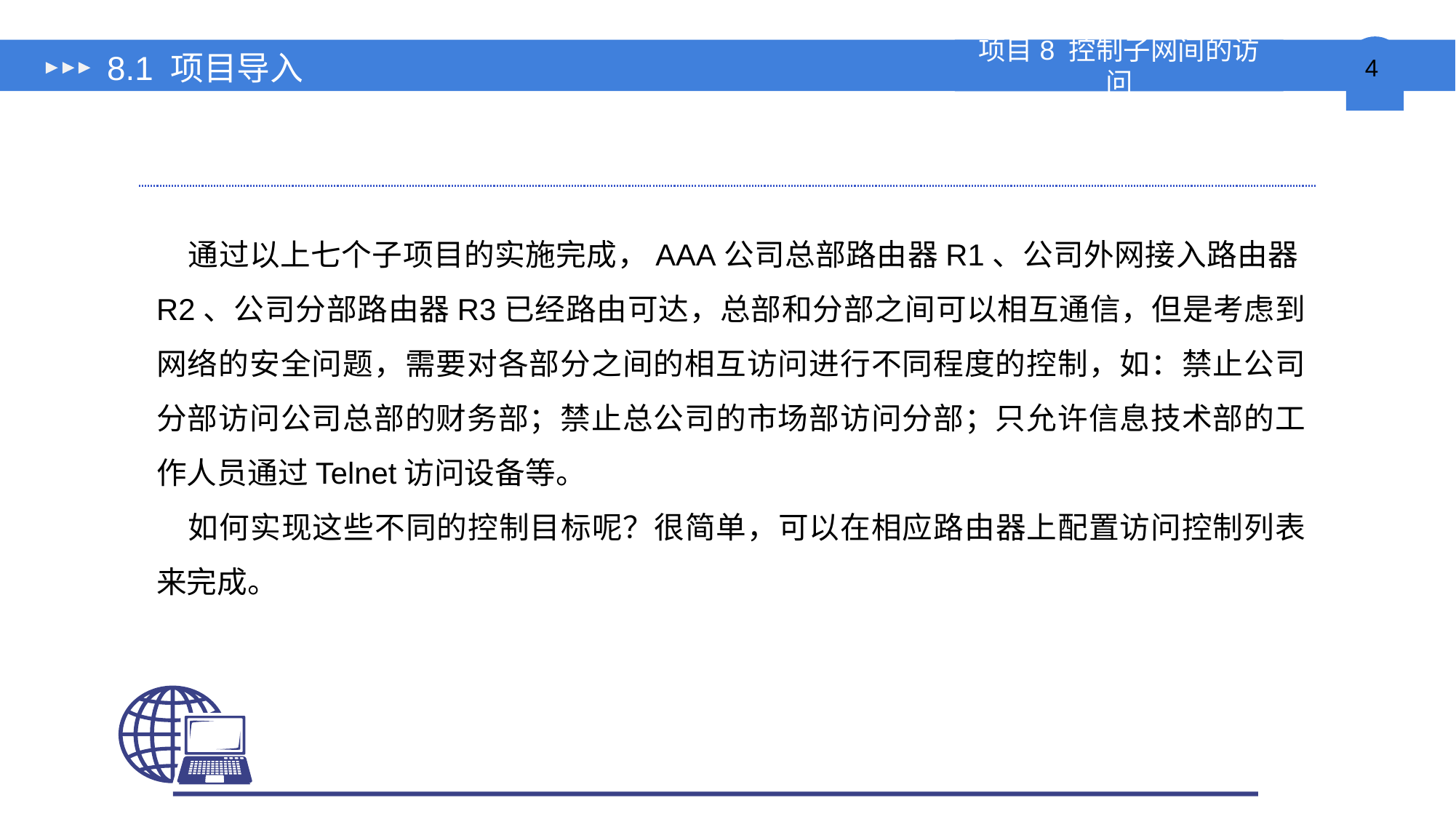

# 8.1 项目导入

通过以上七个子项目的实施完成，AAA公司总部路由器R1、公司外网接入路由器R2、公司分部路由器R3已经路由可达，总部和分部之间可以相互通信，但是考虑到网络的安全问题，需要对各部分之间的相互访问进行不同程度的控制，如：禁止公司分部访问公司总部的财务部；禁止总公司的市场部访问分部；只允许信息技术部的工作人员通过Telnet访问设备等。
如何实现这些不同的控制目标呢？很简单，可以在相应路由器上配置访问控制列表来完成。